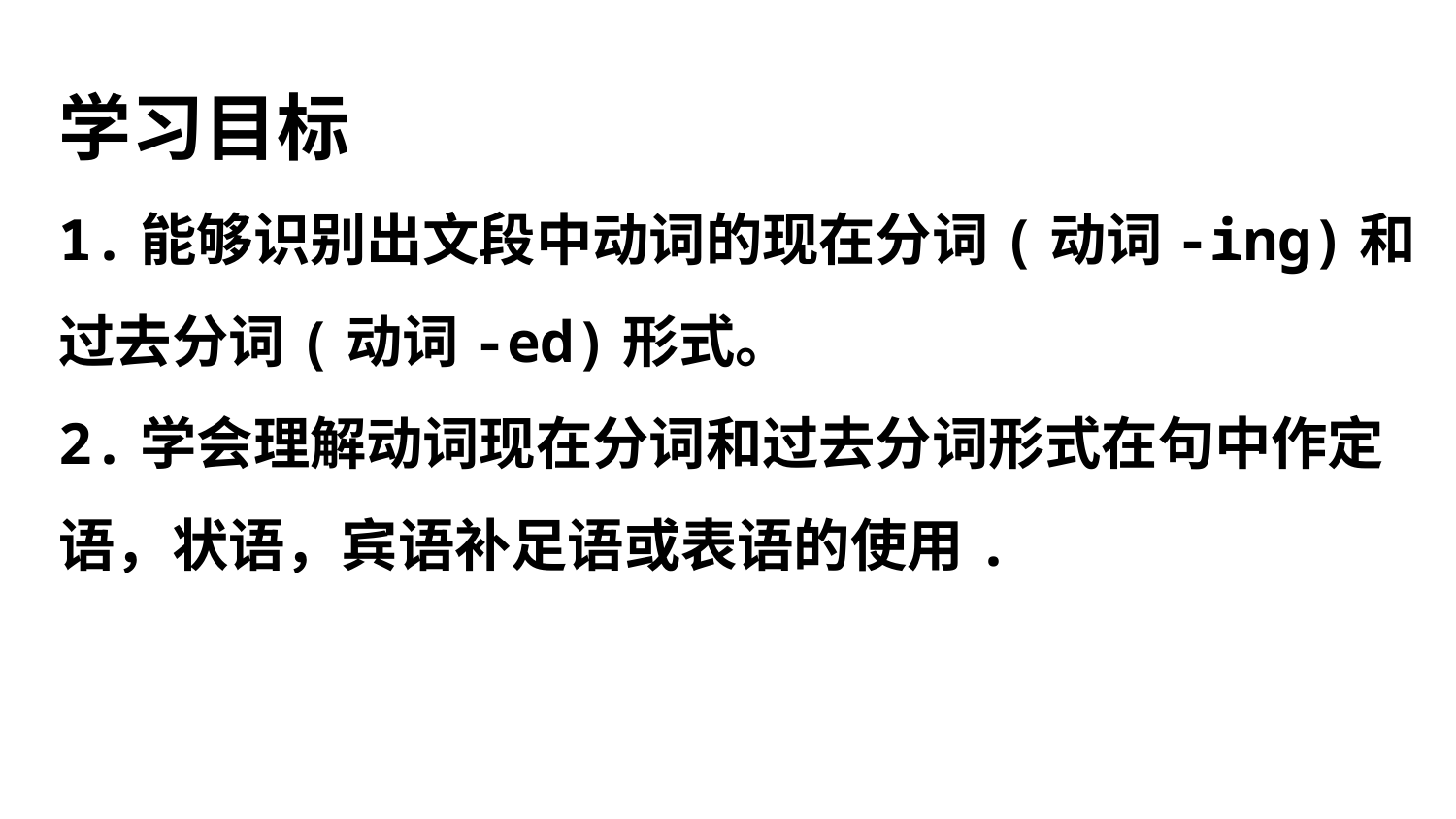

学习目标
1.能够识别出文段中动词的现在分词(动词-ing)和过去分词(动词-ed)形式。
2.学会理解动词现在分词和过去分词形式在句中作定语，状语，宾语补足语或表语的使用.